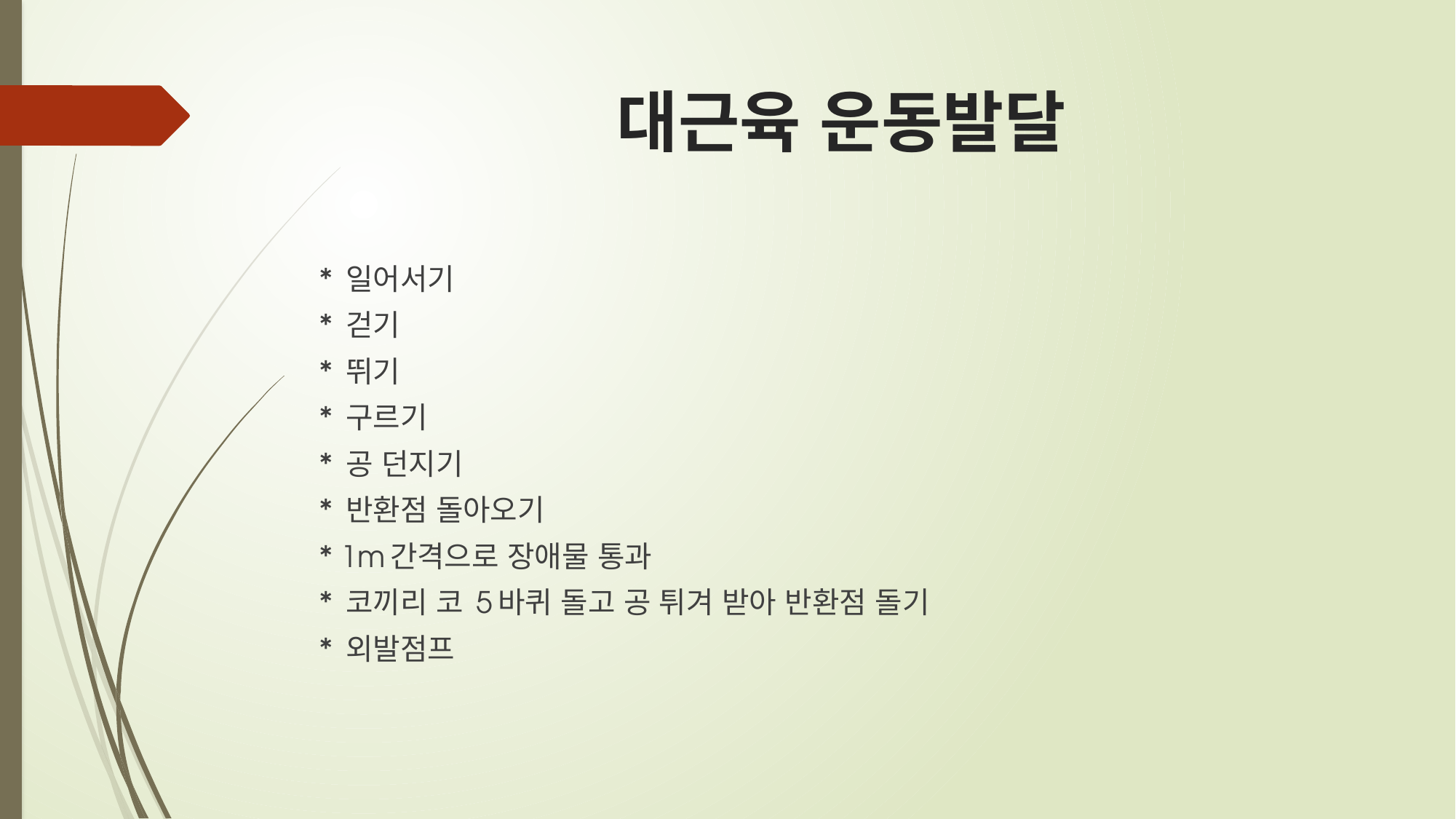

# 대근육 운동발달
* 일어서기
* 걷기
* 뛰기
* 구르기
* 공 던지기
* 반환점 돌아오기
* 1m간격으로 장애물 통과
* 코끼리 코 5바퀴 돌고 공 튀겨 받아 반환점 돌기
* 외발점프